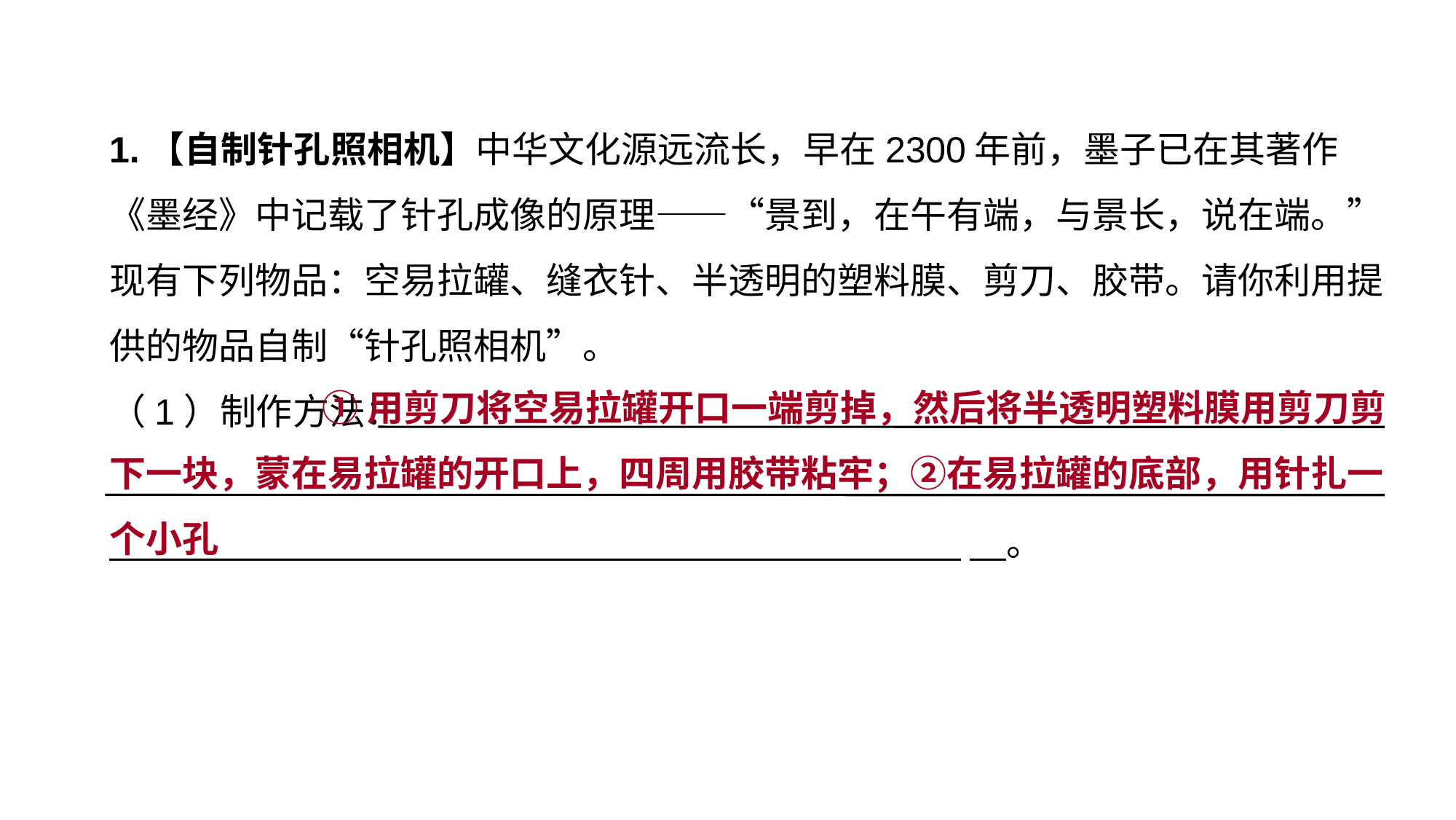

1.【自制针孔照相机】中华文化源远流长，早在2300年前，墨子已在其著作《墨经》中记载了针孔成像的原理——“景到，在午有端，与景长，说在端。”现有下列物品：空易拉罐、缝衣针、半透明的塑料膜、剪刀、胶带。请你利用提供的物品自制“针孔照相机”。
（1）制作方法：

                                                                                                        　。
设计实验 拓展提升
                          ①用剪刀将空易拉罐开口一端剪掉，然后将半透明塑料膜用剪刀剪下一块，蒙在易拉罐的开口上，四周用胶带粘牢；②在易拉罐的底部，用针扎一个小孔